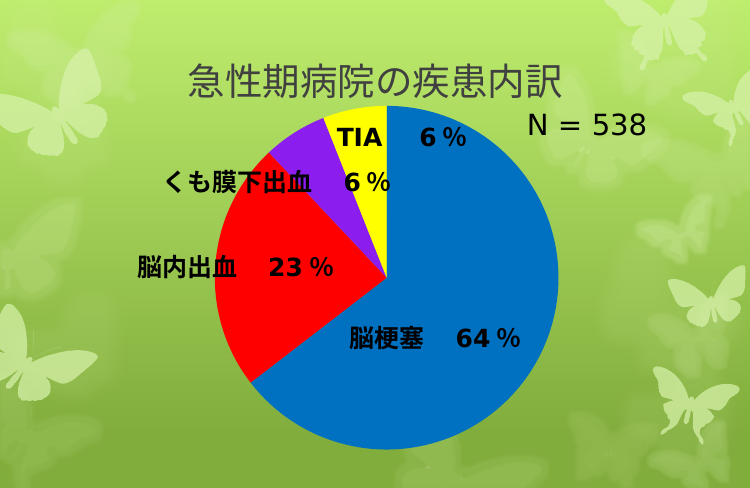

# 急性期病院の疾患内訳

### Chart

| Category |  |
|---|---|
| 　脳梗塞（人） | 344.0 |
| 　脳内出血（人） | 125.0 |
| 　くも膜下出血（人） | 32.0 |
| 　一過性脳虚血発作（人） | 32.0 |
N = 538

### Chart

| Category |
|---|
TIA　6％
くも膜下出血　6％
脳内出血　23％
脳梗塞　64％